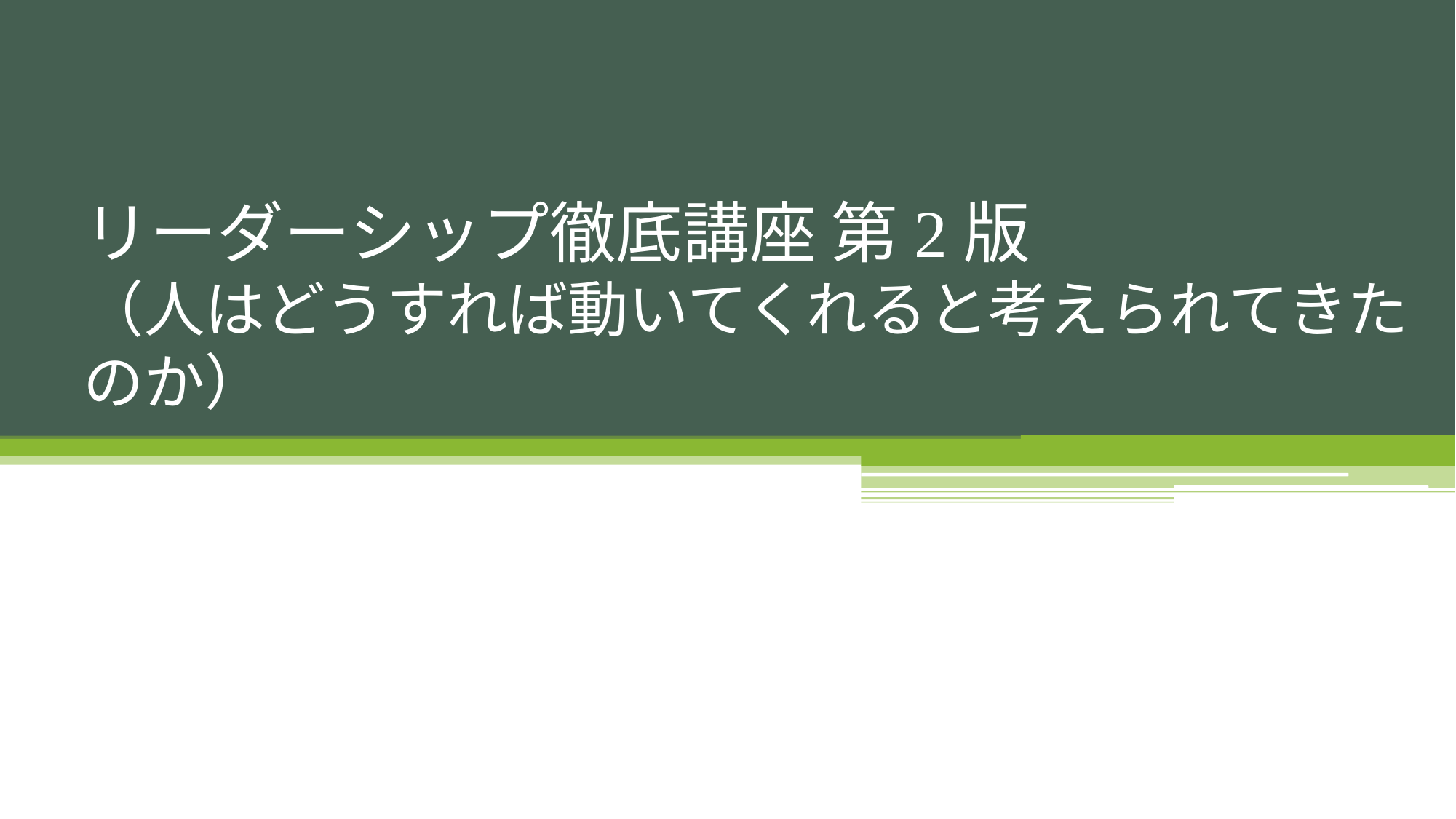

# リーダーシップ徹底講座 第2版 （人はどうすれば動いてくれると考えられてきたのか）